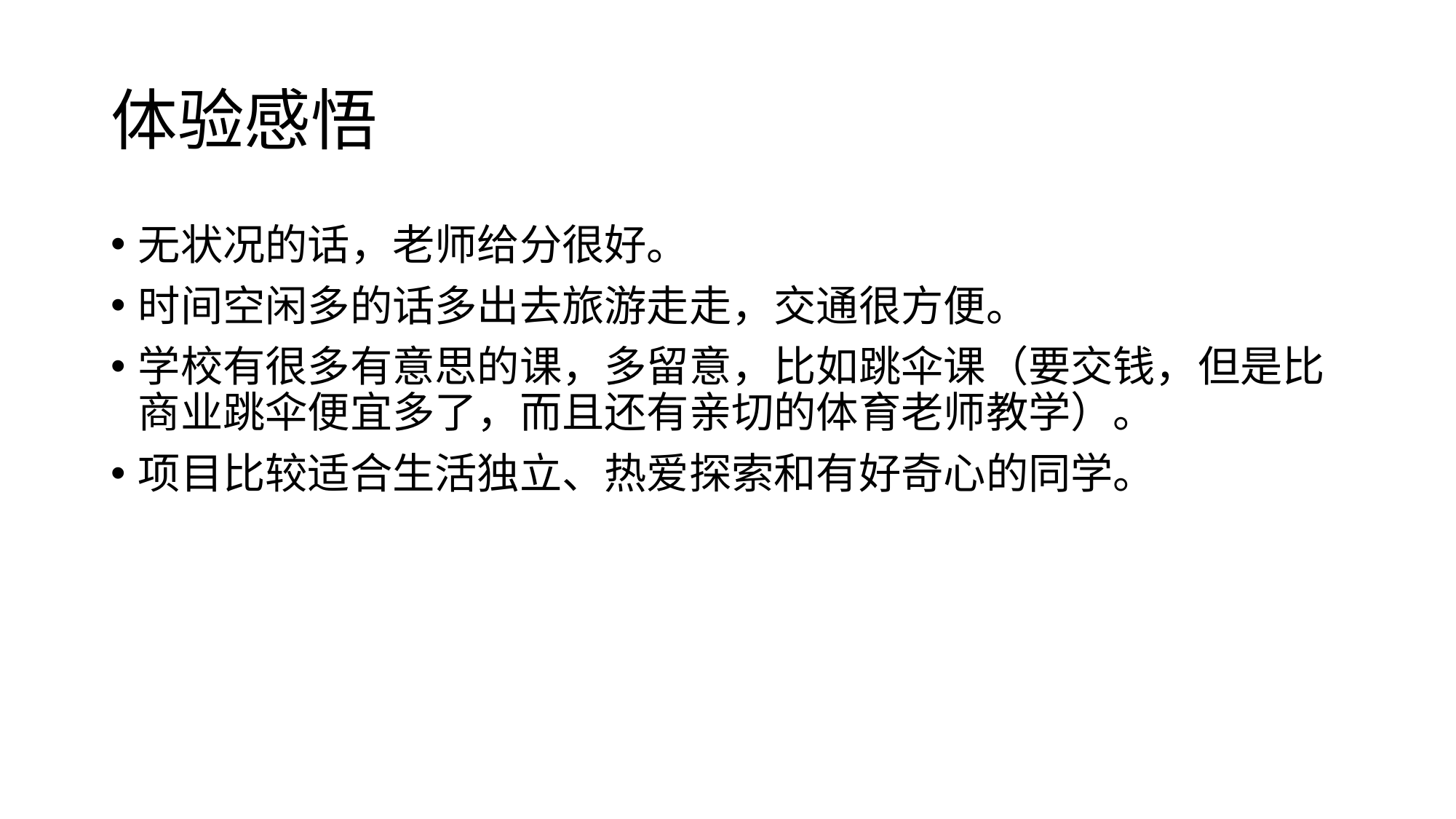

# 体验感悟
无状况的话，老师给分很好。
时间空闲多的话多出去旅游走走，交通很方便。
学校有很多有意思的课，多留意，比如跳伞课（要交钱，但是比商业跳伞便宜多了，而且还有亲切的体育老师教学）。
项目比较适合生活独立、热爱探索和有好奇心的同学。